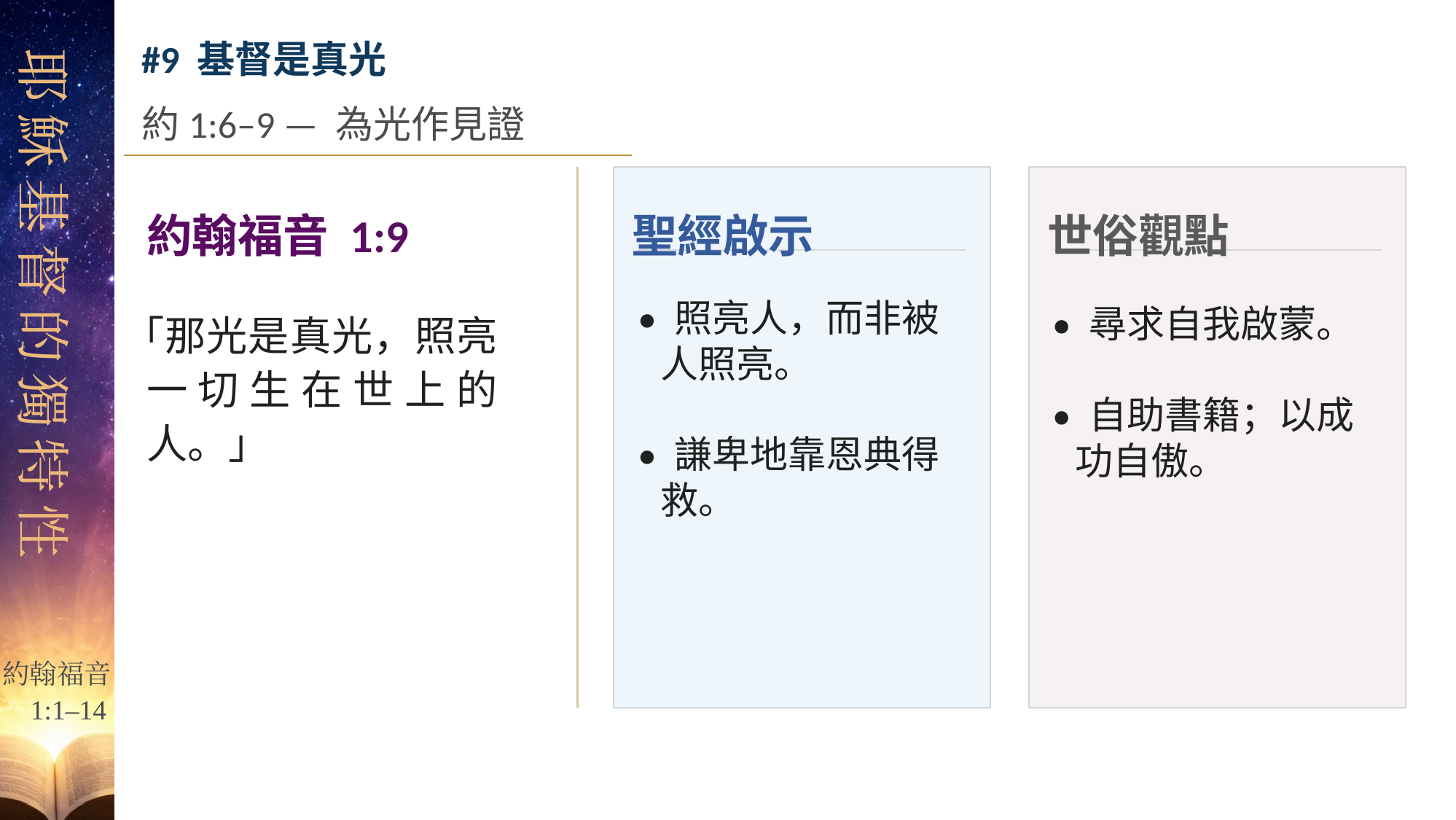

#9 基督是真光
約1:6–9 — 為光作見證

約翰福音 1:9
聖經啟示
世俗觀點

「那光是真光，照亮一切生在世上的人。」
• 照亮人，而非被人照亮。

• 謙卑地靠恩典得救。
• 尋求自我啟蒙。

• 自助書籍；以成功自傲。